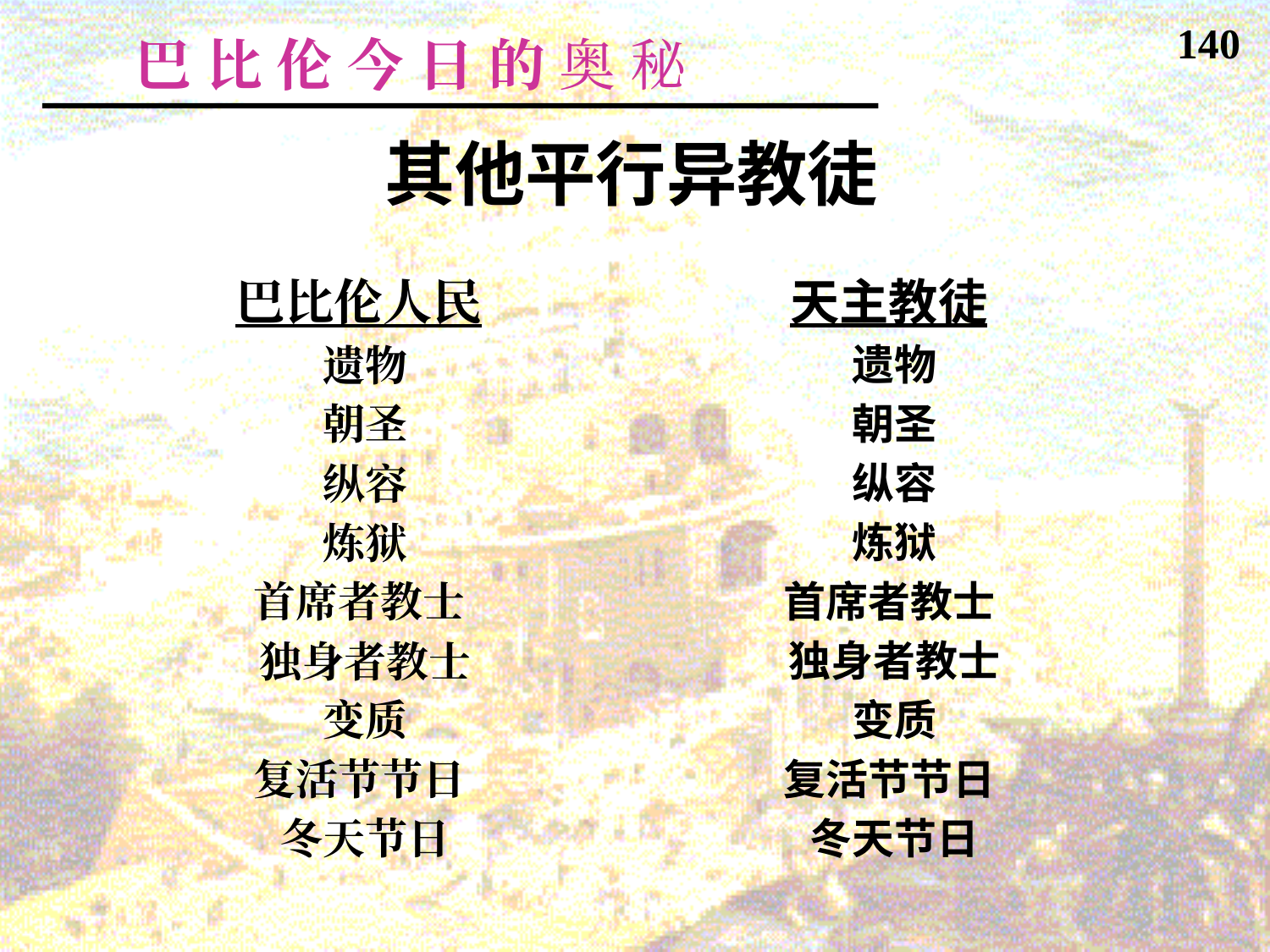

140
巴 比 伦 今 日 的 奥 秘

其他平行异教徒
巴比伦人民
遗物
朝圣
纵容
炼狱
首席者教士
独身者教士
变质
复活节节日
冬天节日
天主教徒
遗物
朝圣
纵容
炼狱
首席者教士
独身者教士
变质
复活节节日
冬天节日